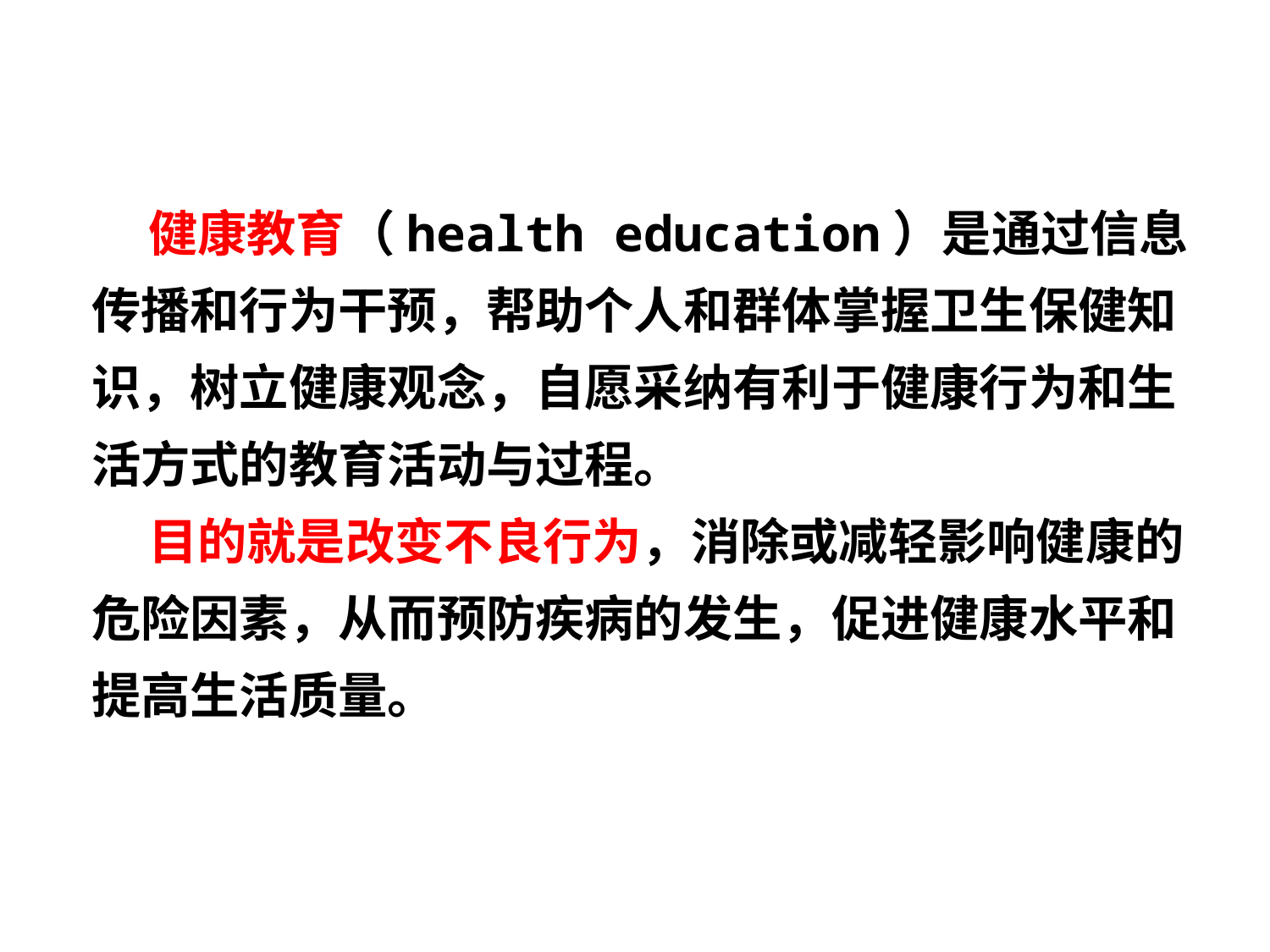

#
    健康教育（health education）是通过信息传播和行为干预，帮助个人和群体掌握卫生保健知识，树立健康观念，自愿采纳有利于健康行为和生活方式的教育活动与过程。
    目的就是改变不良行为，消除或减轻影响健康的危险因素，从而预防疾病的发生，促进健康水平和提高生活质量。